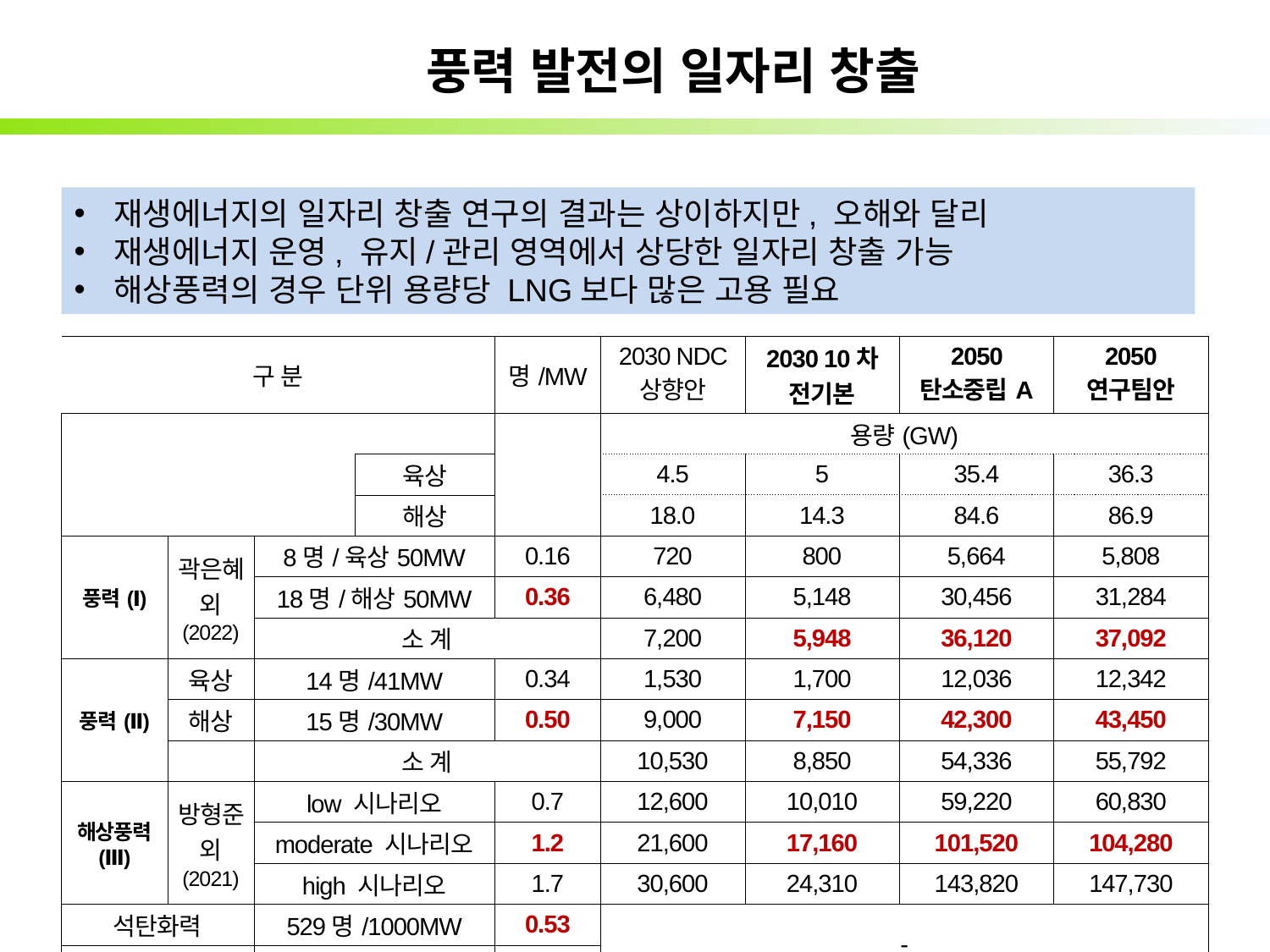

# 풍력 발전의 일자리 창출
재생에너지의 일자리 창출 연구의 결과는 상이하지만, 오해와 달리
재생에너지 운영, 유지/관리 영역에서 상당한 일자리 창출 가능
해상풍력의 경우 단위 용량당 LNG보다 많은 고용 필요
| 구 분 |  |  |  | 명/MW | 2030 NDC 상향안 | 2030 10차 전기본 | 2050 탄소중립A | 2050 연구팀안 |
| --- | --- | --- | --- | --- | --- | --- | --- | --- |
|  |  |  |  |  | 용량(GW) |  |  |  |
|  |  |  | 육상 |  | 4.5 | 5 | 35.4 | 36.3 |
|  |  |  | 해상 |  | 18.0 | 14.3 | 84.6 | 86.9 |
| 풍력(Ⅰ) | 곽은혜 외 (2022) | 8명/육상50MW |  | 0.16 | 720 | 800 | 5,664 | 5,808 |
|  |  | 18명/해상50MW |  | 0.36 | 6,480 | 5,148 | 30,456 | 31,284 |
|  |  | 소 계 |  |  | 7,200 | 5,948 | 36,120 | 37,092 |
| 풍력(Ⅱ) | 육상 | 14명/41MW |  | 0.34 | 1,530 | 1,700 | 12,036 | 12,342 |
|  | 해상 | 15명/30MW |  | 0.50 | 9,000 | 7,150 | 42,300 | 43,450 |
|  |  | 소 계 |  |  | 10,530 | 8,850 | 54,336 | 55,792 |
| 해상풍력 (Ⅲ) | 방형준 외 (2021) | low 시나리오 |  | 0.7 | 12,600 | 10,010 | 59,220 | 60,830 |
|  |  | moderate 시나리오 |  | 1.2 | 21,600 | 17,160 | 101,520 | 104,280 |
|  |  | high 시나리오 |  | 1.7 | 30,600 | 24,310 | 143,820 | 147,730 |
| 석탄화력 |  | 529명/1000MW |  | 0.53 | - |  |  |  |
| LNG |  | 252명/1000MW |  | 0.25 |  |  |  |  |